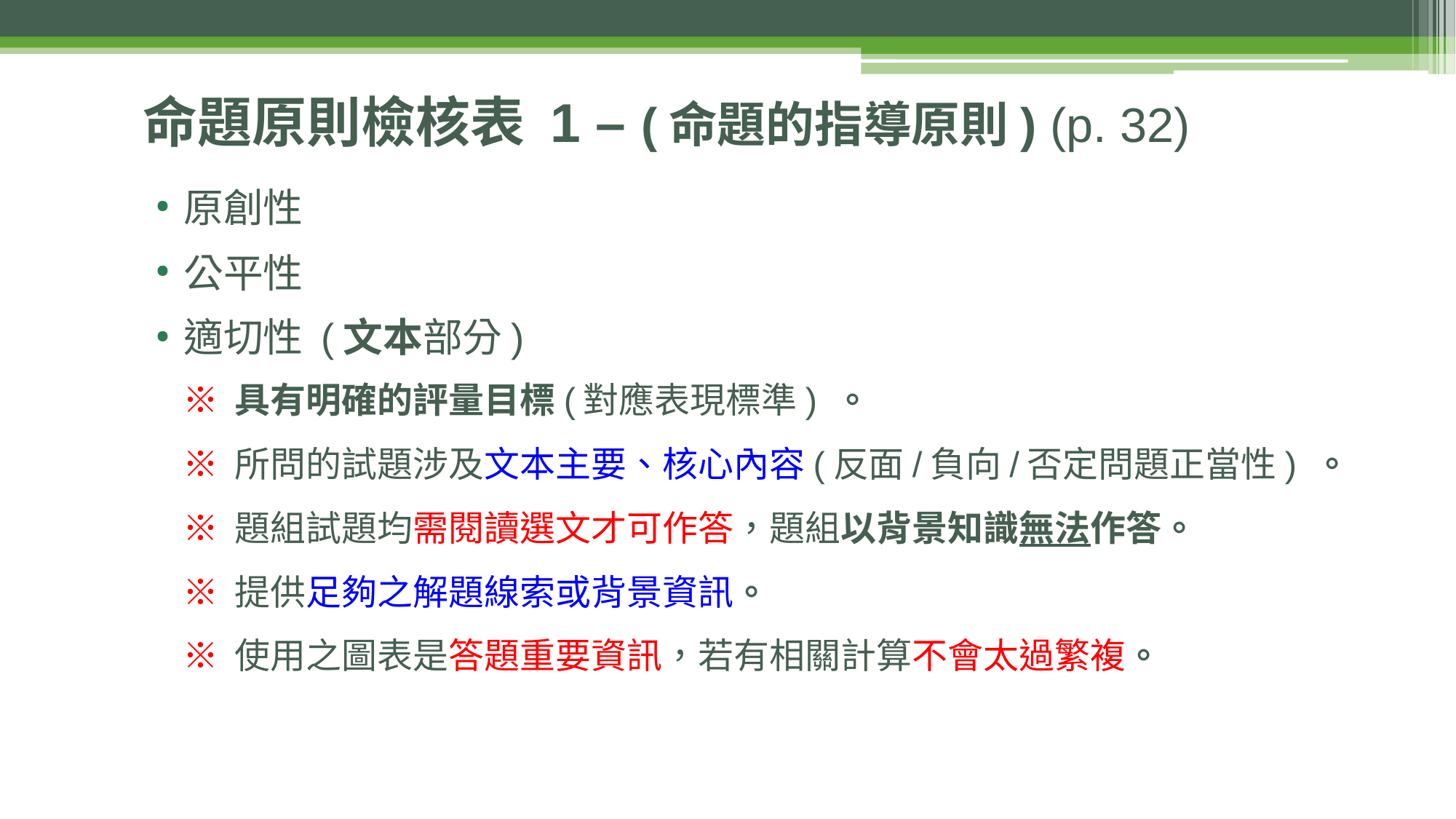

# 命題原則檢核表 1 – (命題的指導原則) (p. 32)
原創性
公平性
適切性 (文本部分)
※ 具有明確的評量目標(對應表現標準) 。
※ 所問的試題涉及文本主要、核心內容(反面/負向/否定問題正當性) 。
※ 題組試題均需閱讀選文才可作答，題組以背景知識無法作答。
※ 提供足夠之解題線索或背景資訊。
※ 使用之圖表是答題重要資訊，若有相關計算不會太過繁複。